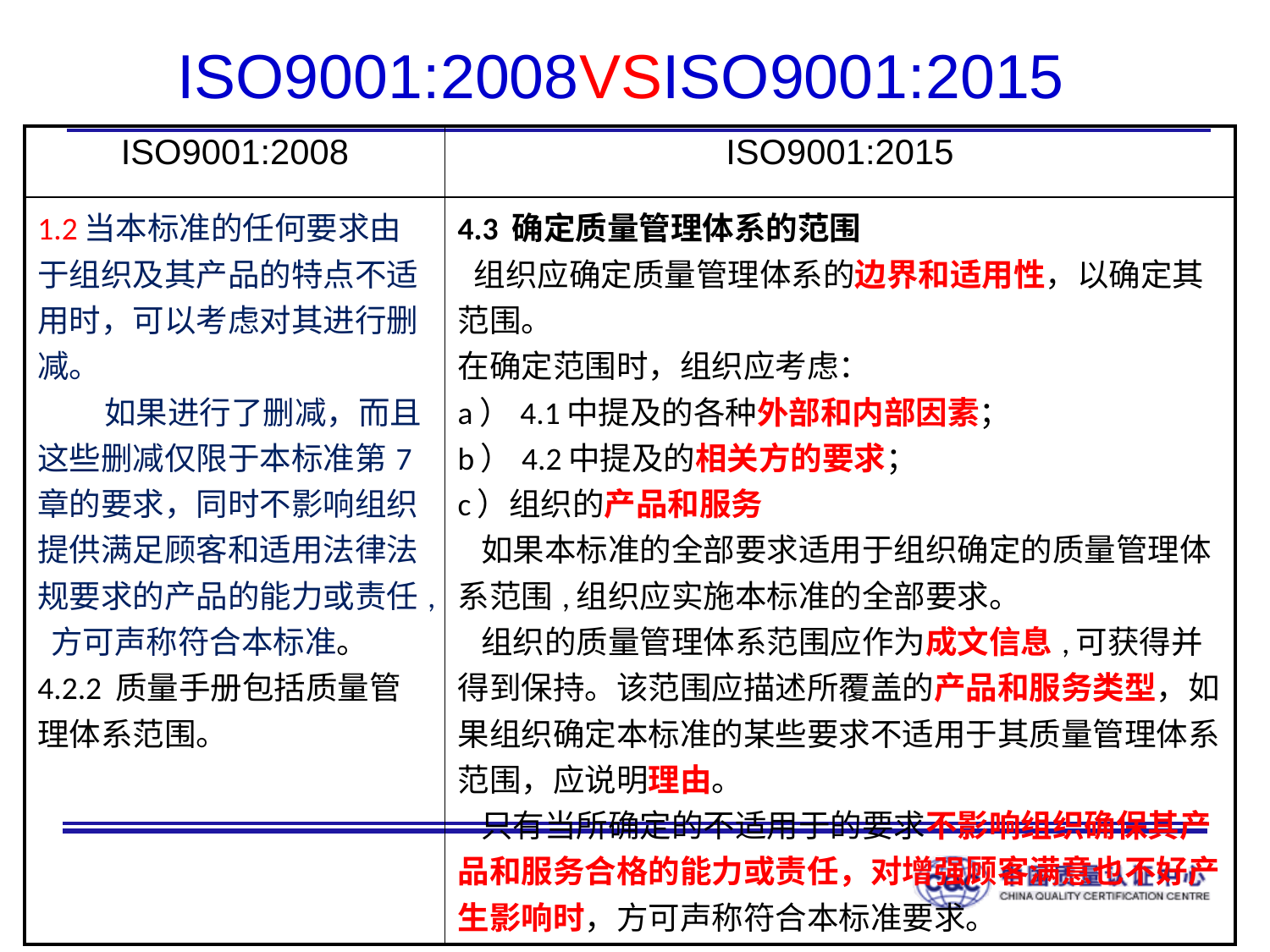

# ISO9001:2008VSISO9001:2015
| ISO9001:2008 | ISO9001:2015 |
| --- | --- |
| 1.2当本标准的任何要求由于组织及其产品的特点不适用时，可以考虑对其进行删减。 如果进行了删减，而且这些删减仅限于本标准第7章的要求，同时不影响组织提供满足顾客和适用法律法规要求的产品的能力或责任, 方可声称符合本标准。 4.2.2 质量手册包括质量管理体系范围。 | 4.3 确定质量管理体系的范围 组织应确定质量管理体系的边界和适用性，以确定其范围。 在确定范围时，组织应考虑： a）4.1中提及的各种外部和内部因素； b）4.2中提及的相关方的要求； c）组织的产品和服务 如果本标准的全部要求适用于组织确定的质量管理体系范围,组织应实施本标准的全部要求。 组织的质量管理体系范围应作为成文信息,可获得并得到保持。该范围应描述所覆盖的产品和服务类型，如果组织确定本标准的某些要求不适用于其质量管理体系范围，应说明理由。 只有当所确定的不适用于的要求不影响组织确保其产品和服务合格的能力或责任，对增强顾客满意也不好产生影响时，方可声称符合本标准要求。 |